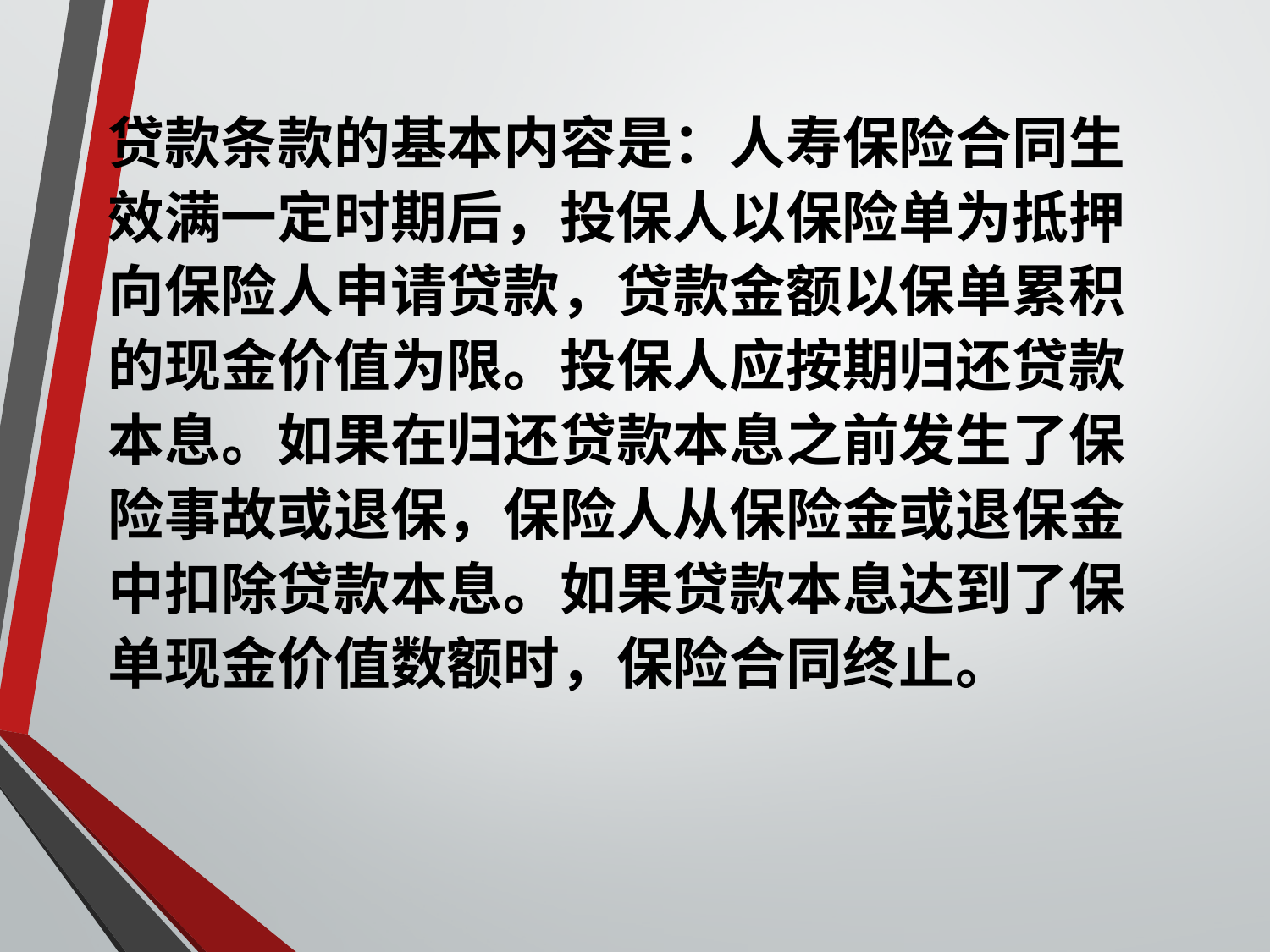

贷款条款的基本内容是：人寿保险合同生效满一定时期后，投保人以保险单为抵押向保险人申请贷款，贷款金额以保单累积的现金价值为限。投保人应按期归还贷款本息。如果在归还贷款本息之前发生了保险事故或退保，保险人从保险金或退保金中扣除贷款本息。如果贷款本息达到了保单现金价值数额时，保险合同终止。